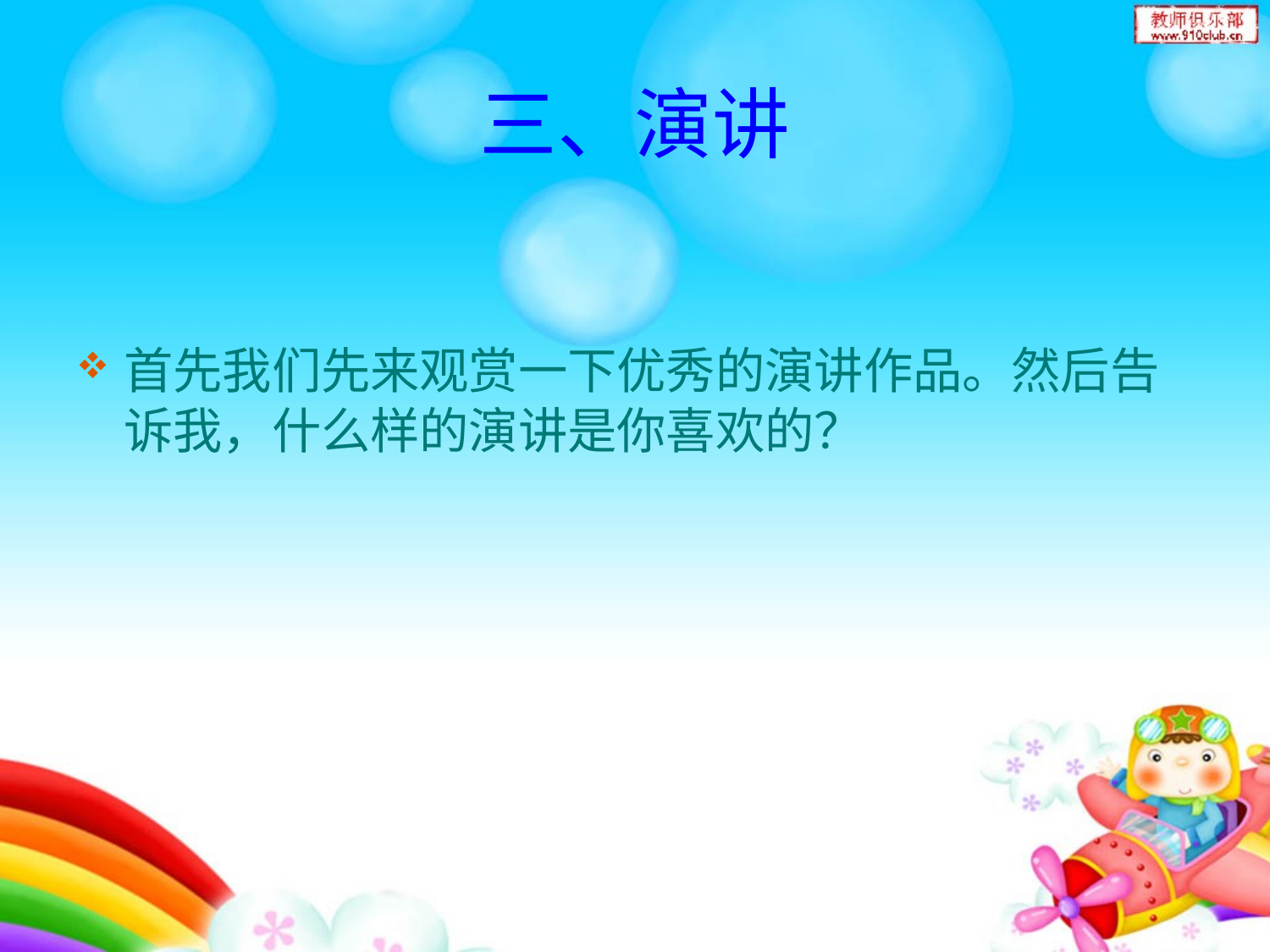

# 三、演讲

首先我们先来观赏一下优秀的演讲作品。然后告诉我，什么样的演讲是你喜欢的？